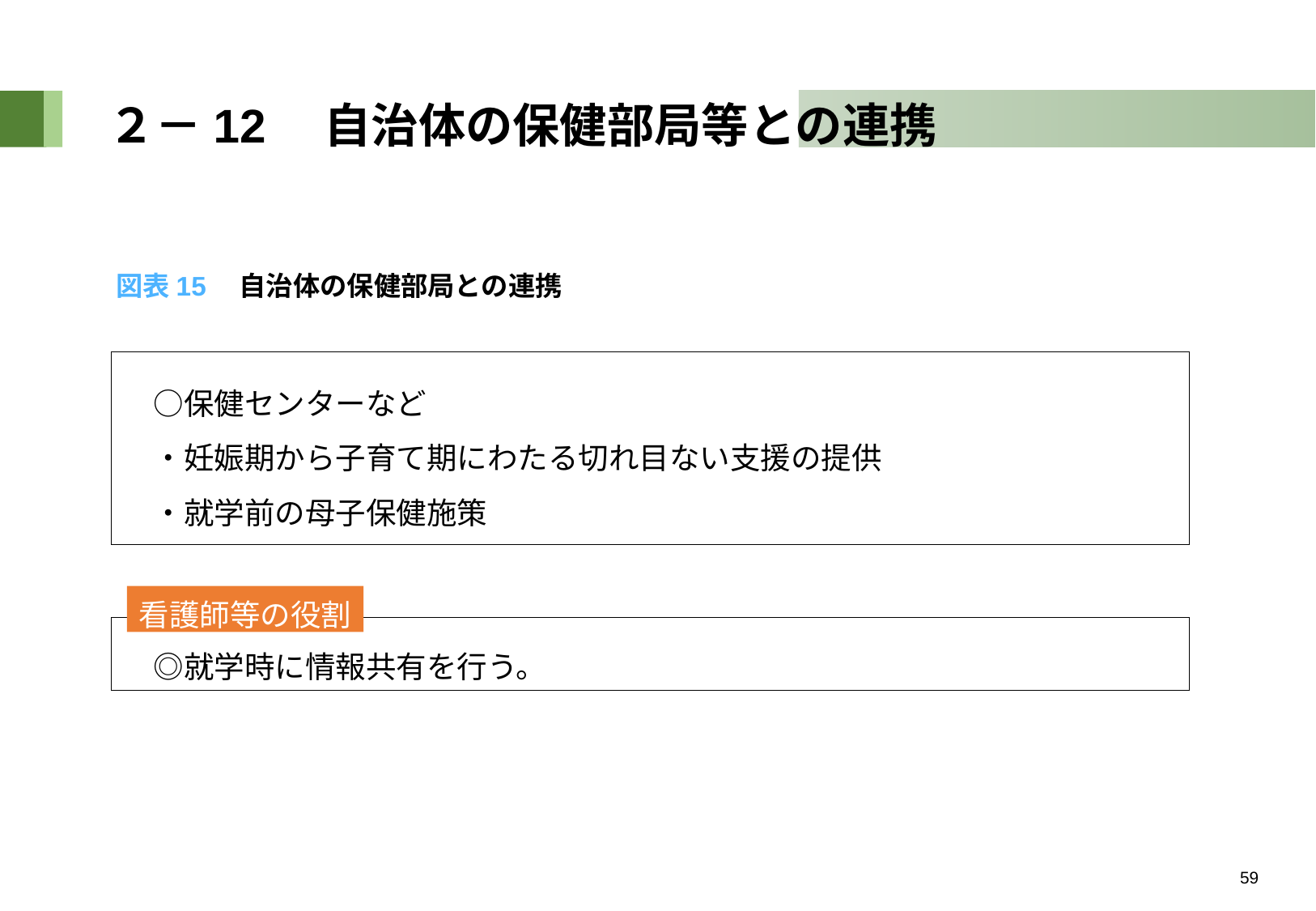

# ２－12　自治体の保健部局等との連携
図表15　自治体の保健部局との連携
　○保健センターなど
　・妊娠期から子育て期にわたる切れ目ない支援の提供
　・就学前の母子保健施策
看護師等の役割
　◎就学時に情報共有を行う。
59